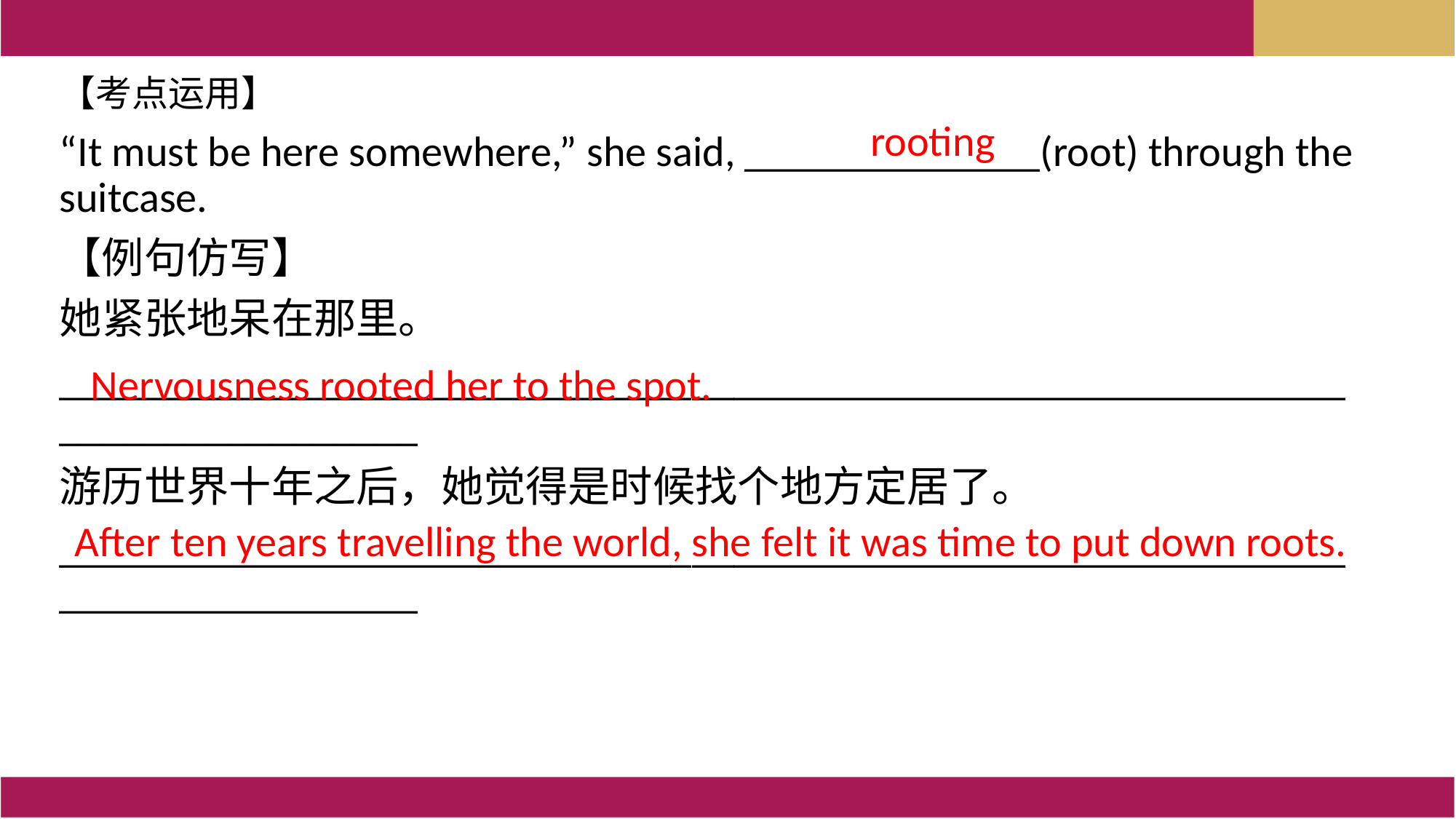

【考点运用】
“It must be here somewhere,” she said, ______________(root) through the suitcase.
【例句仿写】
她紧张地呆在那里。
______________________________________________________________________________
游历世界十年之后，她觉得是时候找个地方定居了。
______________________________________________________________________________

  rooting
Nervousness rooted her to the spot.
After ten years travelling the world, she felt it was time to put down roots.